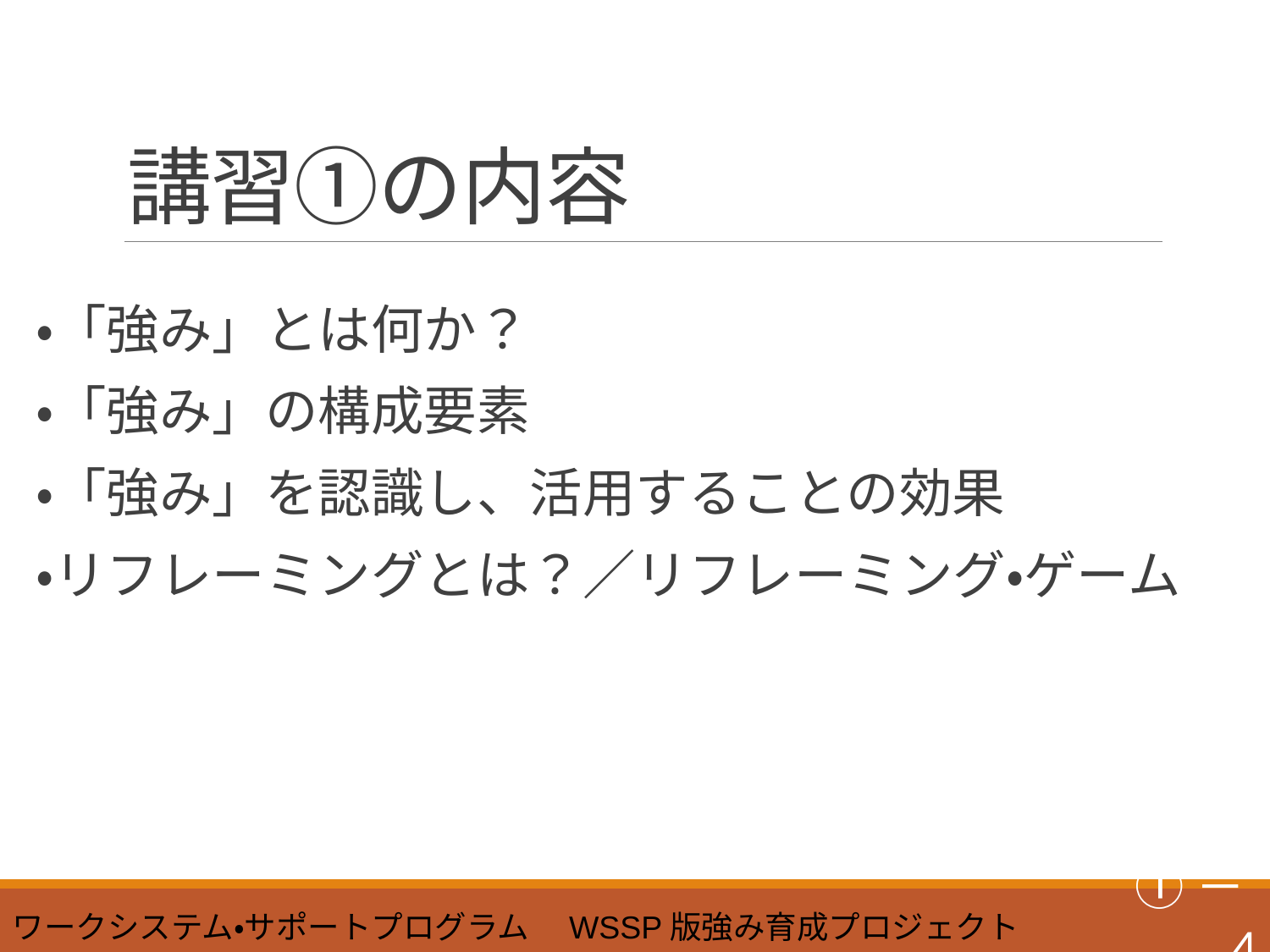

# 講習①の内容
・「強み」とは何か？
・「強み」の構成要素
・「強み」を認識し、活用することの効果
・リフレーミングとは？／リフレーミング・ゲーム

①－4
ワークシステム・サポートプログラム　WSSP版強み育成プロジェクト